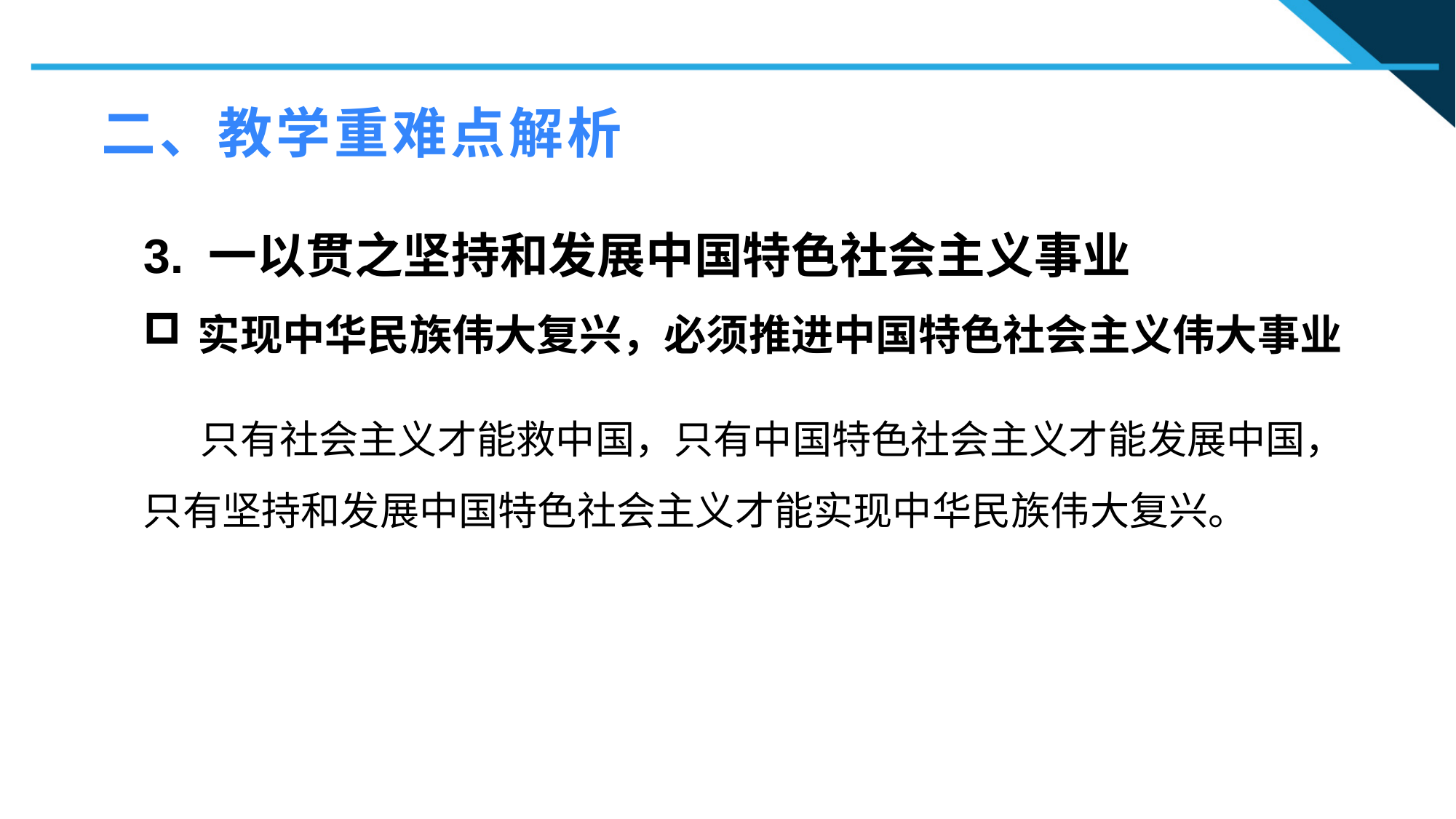

二、教学重难点解析
3. 一以贯之坚持和发展中国特色社会主义事业
实现中华民族伟大复兴，必须推进中国特色社会主义伟大事业

1
     只有社会主义才能救中国，只有中国特色社会主义才能发展中国，只有坚持和发展中国特色社会主义才能实现中华民族伟大复兴。
2
2
n